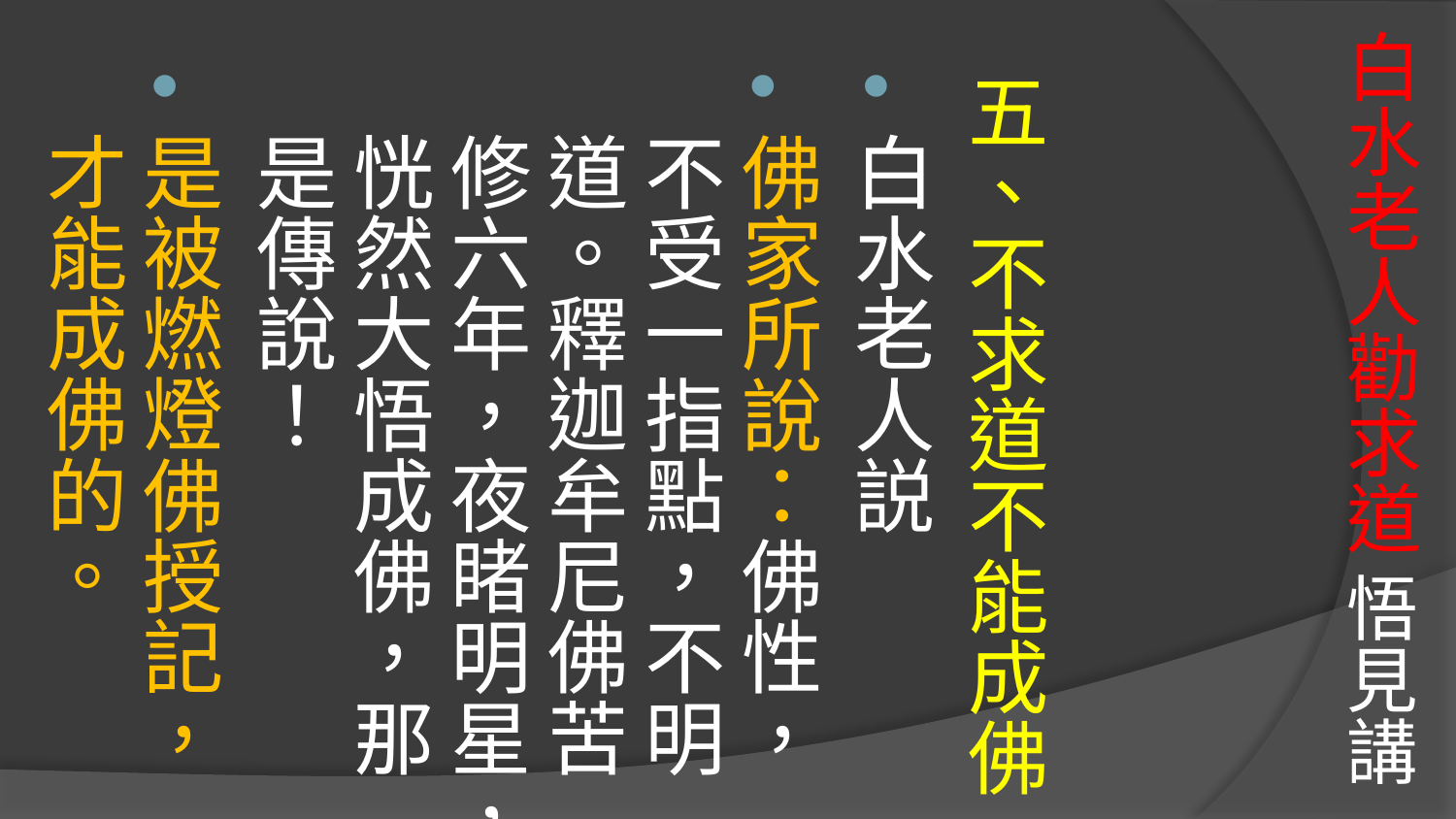

# 白水老人勸求道 悟見講
五、不求道不能成佛
白水老人説
佛家所說：佛性，不受一指點，不明道。釋迦牟尼佛苦修六年，夜睹明星，恍然大悟成佛，那是傳說！
是被燃燈佛授記，才能成佛的。